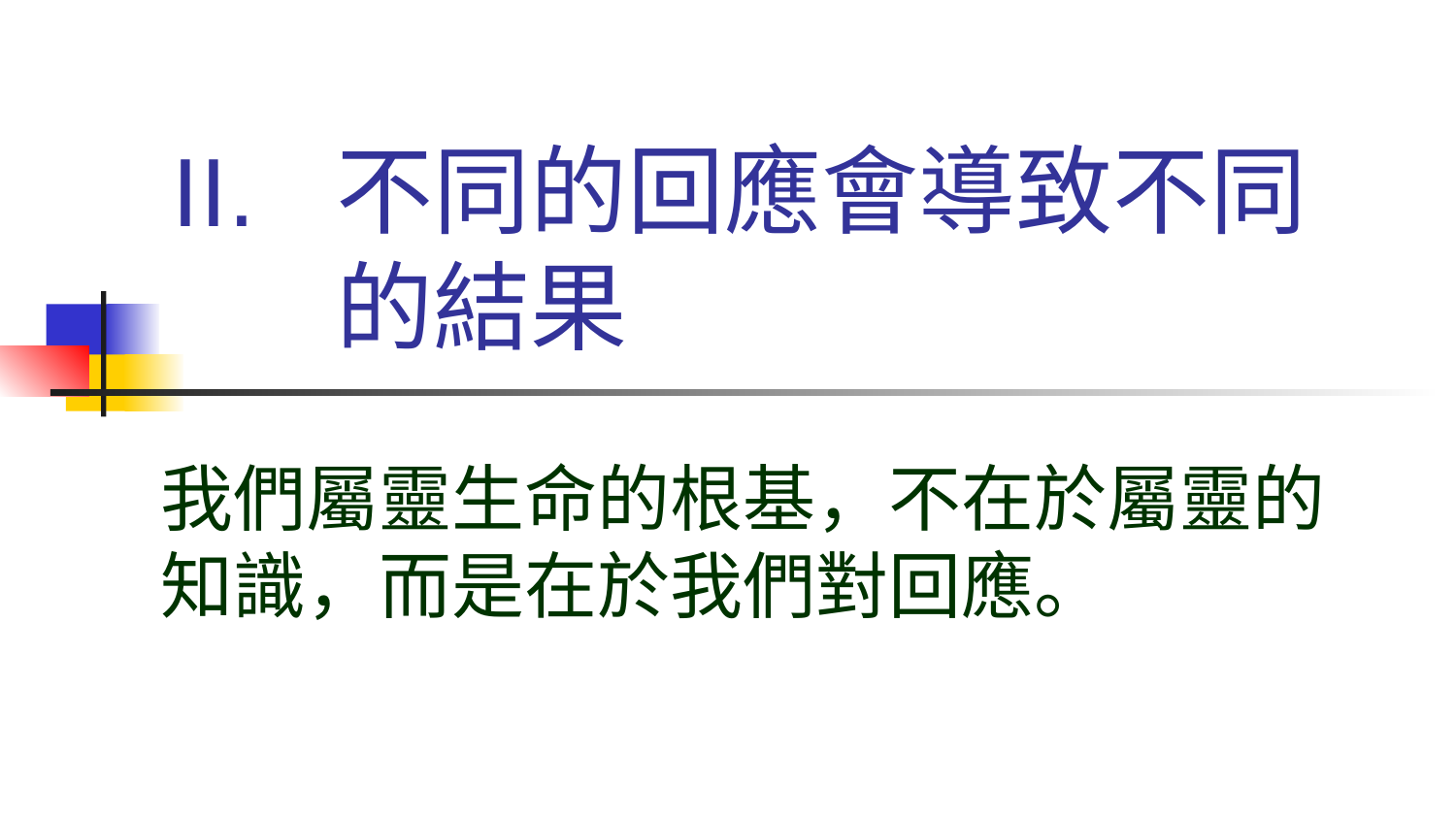

# 不同的回應會導致不同的結果
我們屬靈生命的根基，不在於屬靈的知識，而是在於我們對回應。